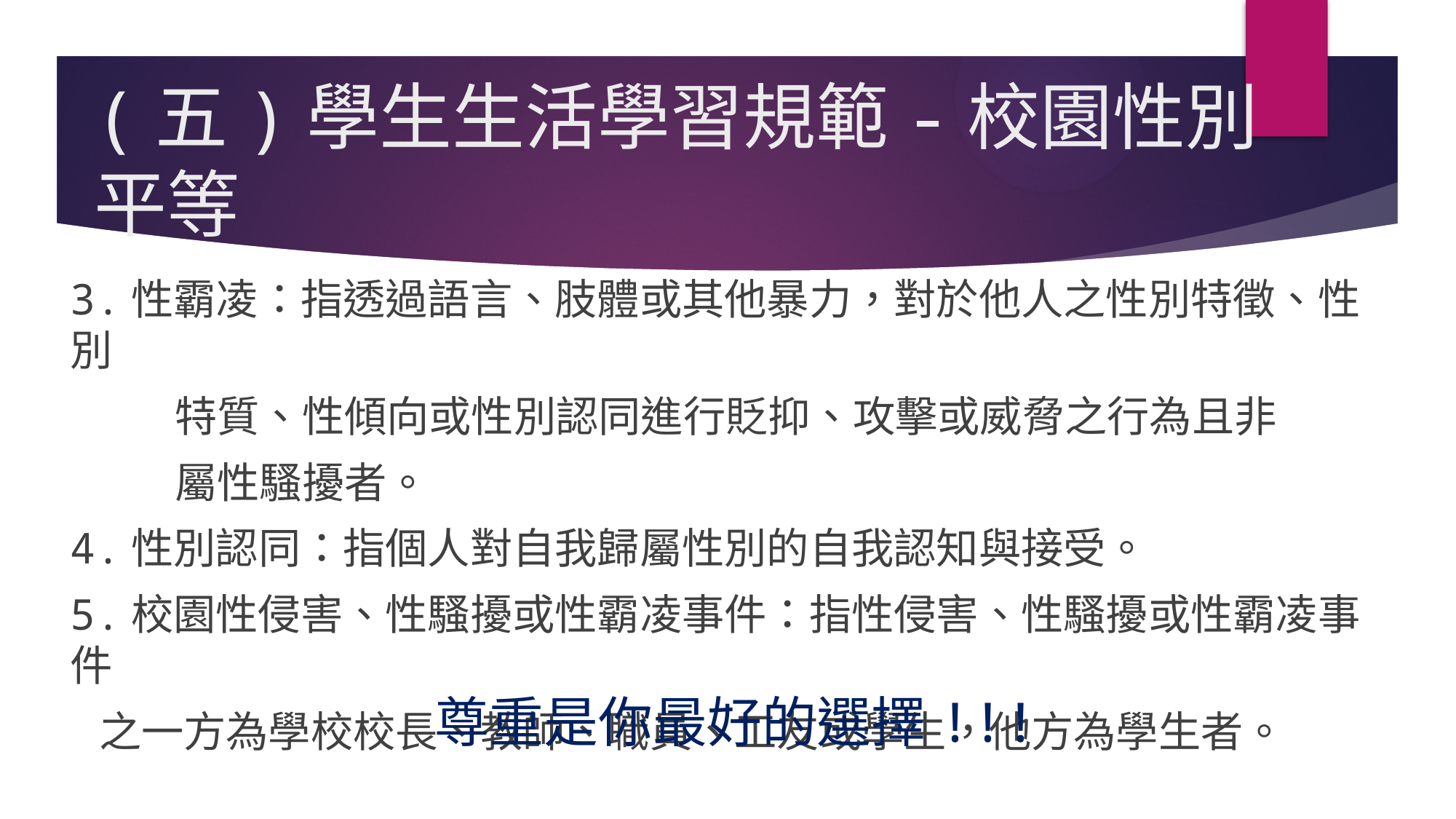

# (五)學生生活學習規範-校園性別平等
3.性霸凌：指透過語言、肢體或其他暴力，對於他人之性別特徵、性別
          特質、性傾向或性別認同進行貶抑、攻擊或威脅之行為且非
          屬性騷擾者。
4.性別認同：指個人對自我歸屬性別的自我認知與接受。
5.校園性侵害、性騷擾或性霸凌事件：指性侵害、性騷擾或性霸凌事件
  之一方為學校校長、教師、職員、工友或學生，他方為學生者。
尊重是你最好的選擇!!!